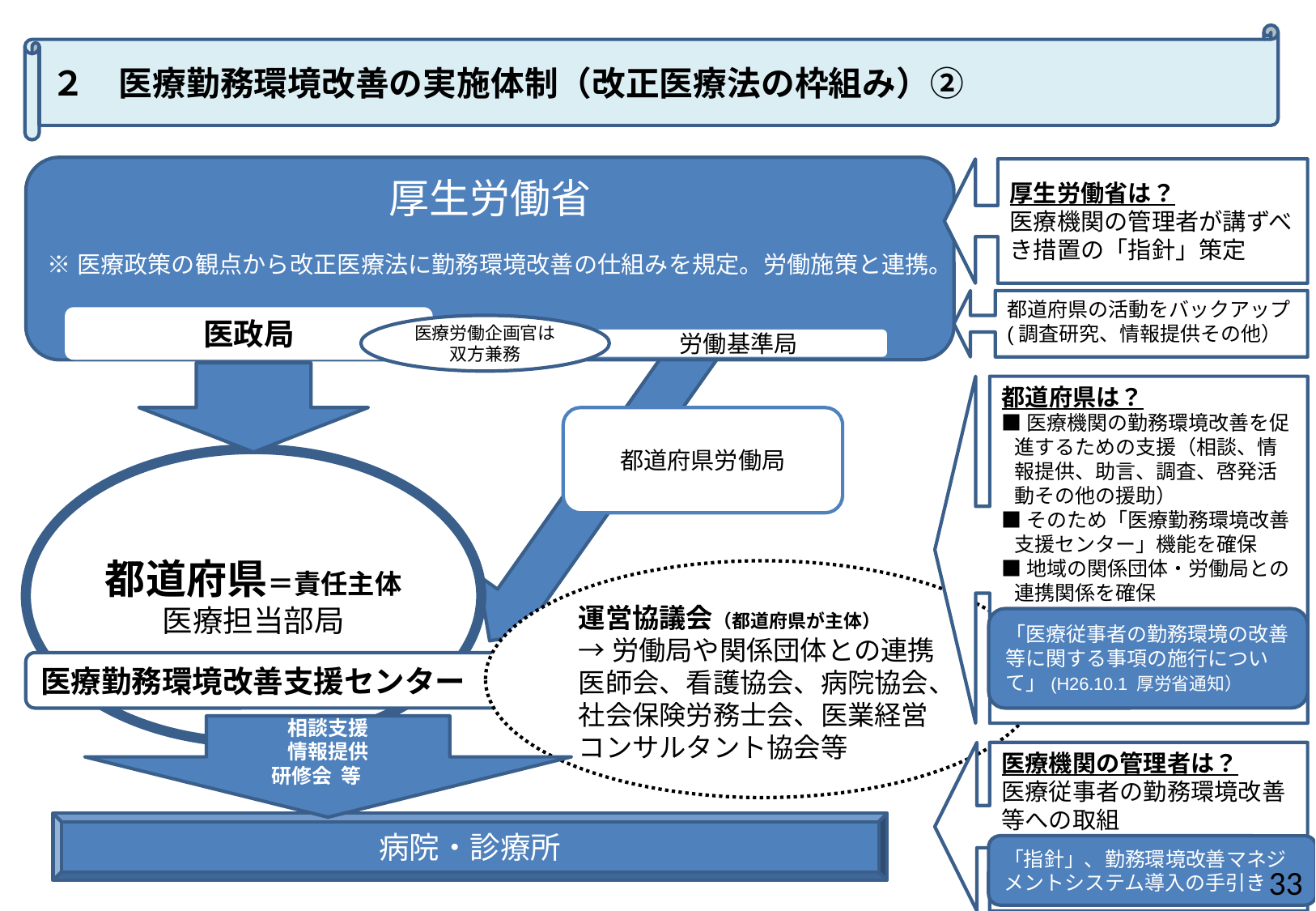

２　医療勤務環境改善の実施体制（改正医療法の枠組み）②
厚生労働省

※医療政策の観点から改正医療法に勤務環境改善の仕組みを規定。労働施策と連携。
厚生労働省は？
医療機関の管理者が講ずべき措置の「指針」策定
都道府県の活動をバックアップ(調査研究、情報提供その他）

医政局
医療労働企画官は双方兼務
労働基準局

都道府県は？
■医療機関の勤務環境改善を促進するための支援（相談、情報提供、助言、調査、啓発活動その他の援助）
■そのため「医療勤務環境改善支援センター」機能を確保
■地域の関係団体・労働局との連携関係を確保

都道府県労働局
都道府県＝責任主体
医療担当部局
運営協議会（都道府県が主体）
→労働局や関係団体との連携
医師会、看護協会、病院協会、社会保険労務士会、医業経営コンサルタント協会等
「医療従事者の勤務環境の改善等に関する事項の施行について」(H26.10.1 厚労省通知）
医療勤務環境改善支援センター
相談支援
情報提供
     　 研修会  等
医療機関の管理者は？
医療従事者の勤務環境改善等への取組
病院・診療所
「指針」、勤務環境改善マネジメントシステム導入の手引き
33